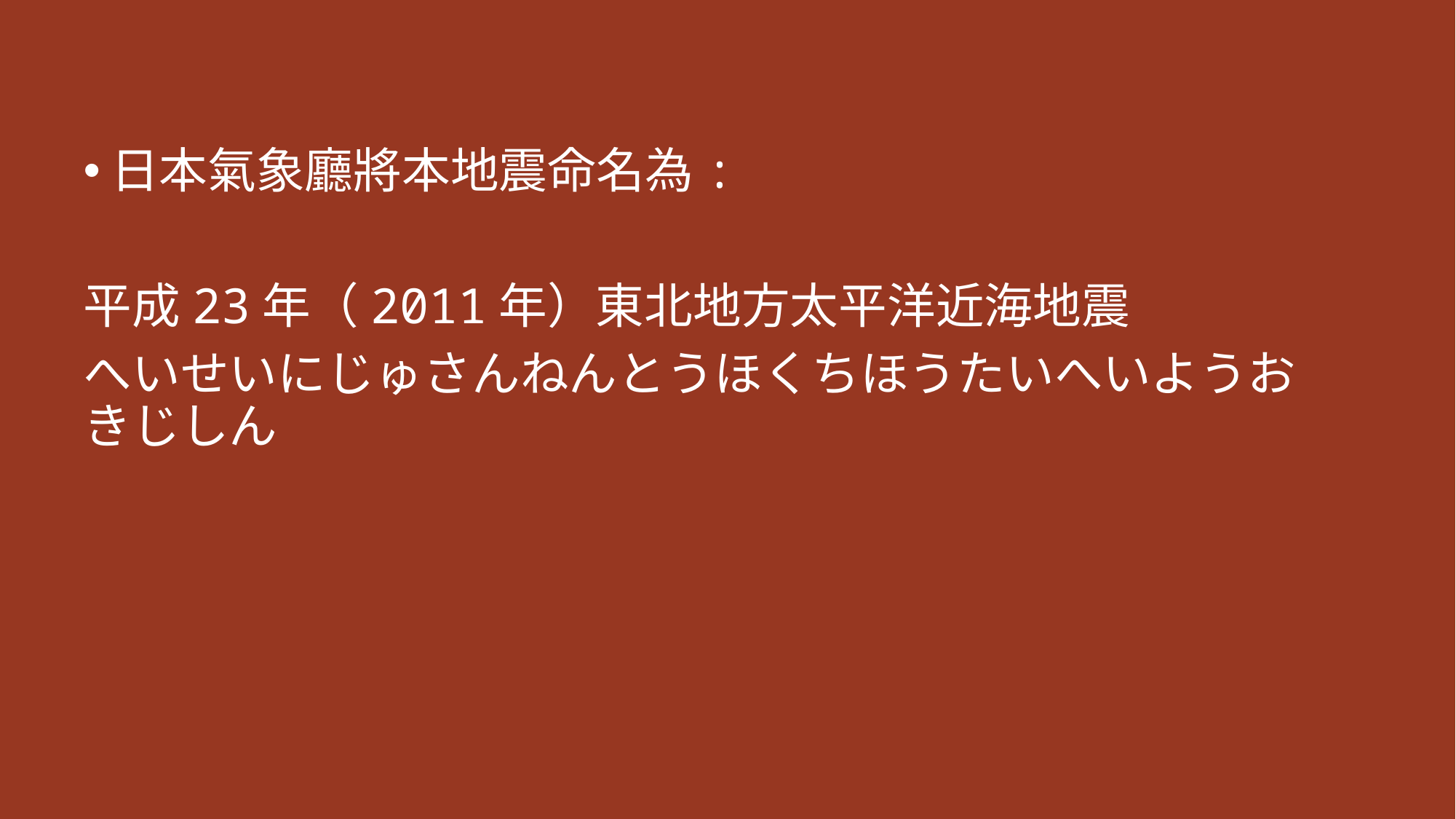

日本氣象廳將本地震命名為:

平成23年（2011年）東北地方太平洋近海地震
へいせいにじゅさんねんとうほくちほうたいへいようおきじしん